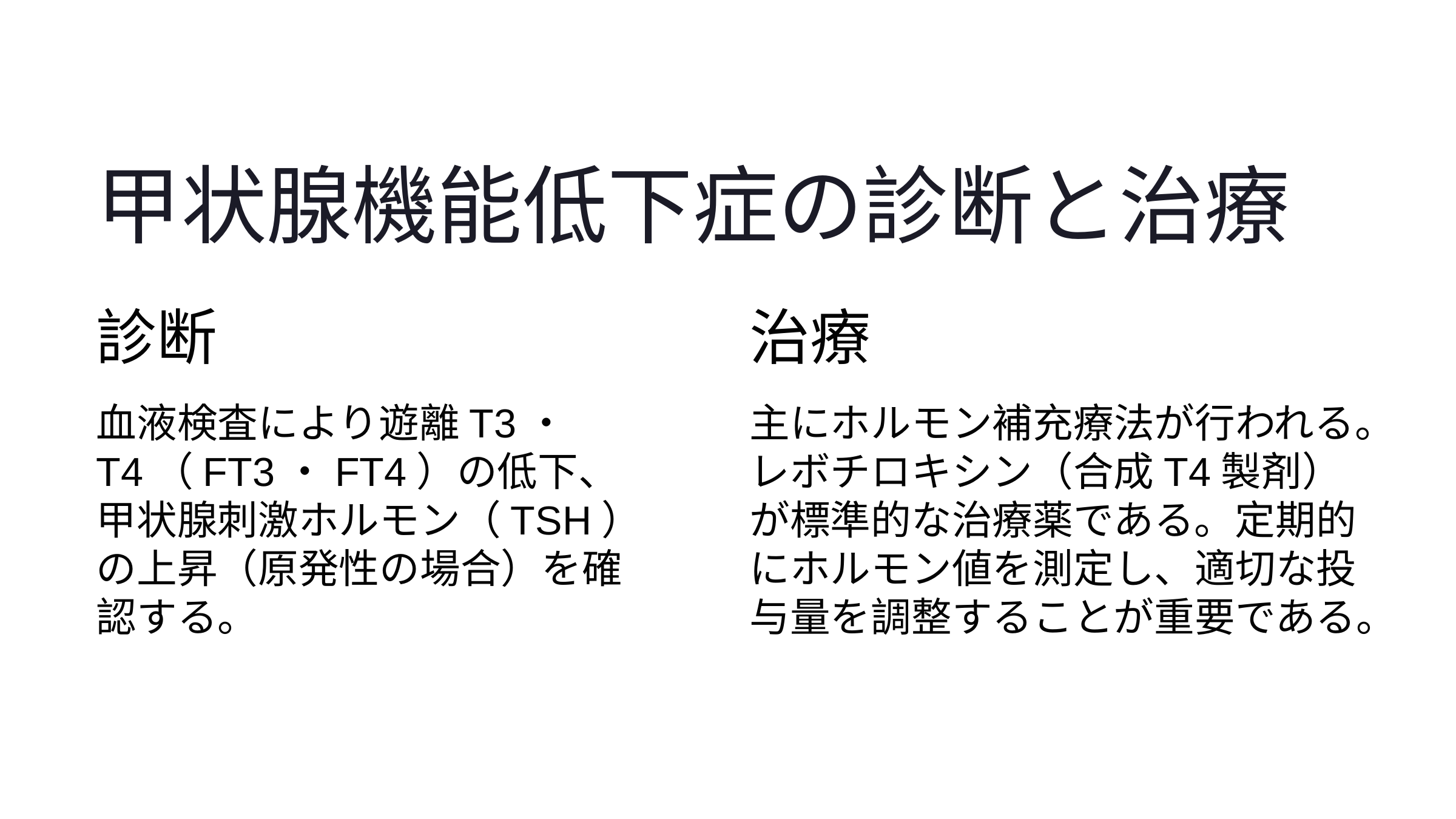

甲状腺機能低下症の診断と治療
診断
治療
血液検査により遊離T3・T4（FT3・FT4）の低下、甲状腺刺激ホルモン（TSH）の上昇（原発性の場合）を確認する。
主にホルモン補充療法が行われる。レボチロキシン（合成T4製剤）が標準的な治療薬である。定期的にホルモン値を測定し、適切な投与量を調整することが重要である。